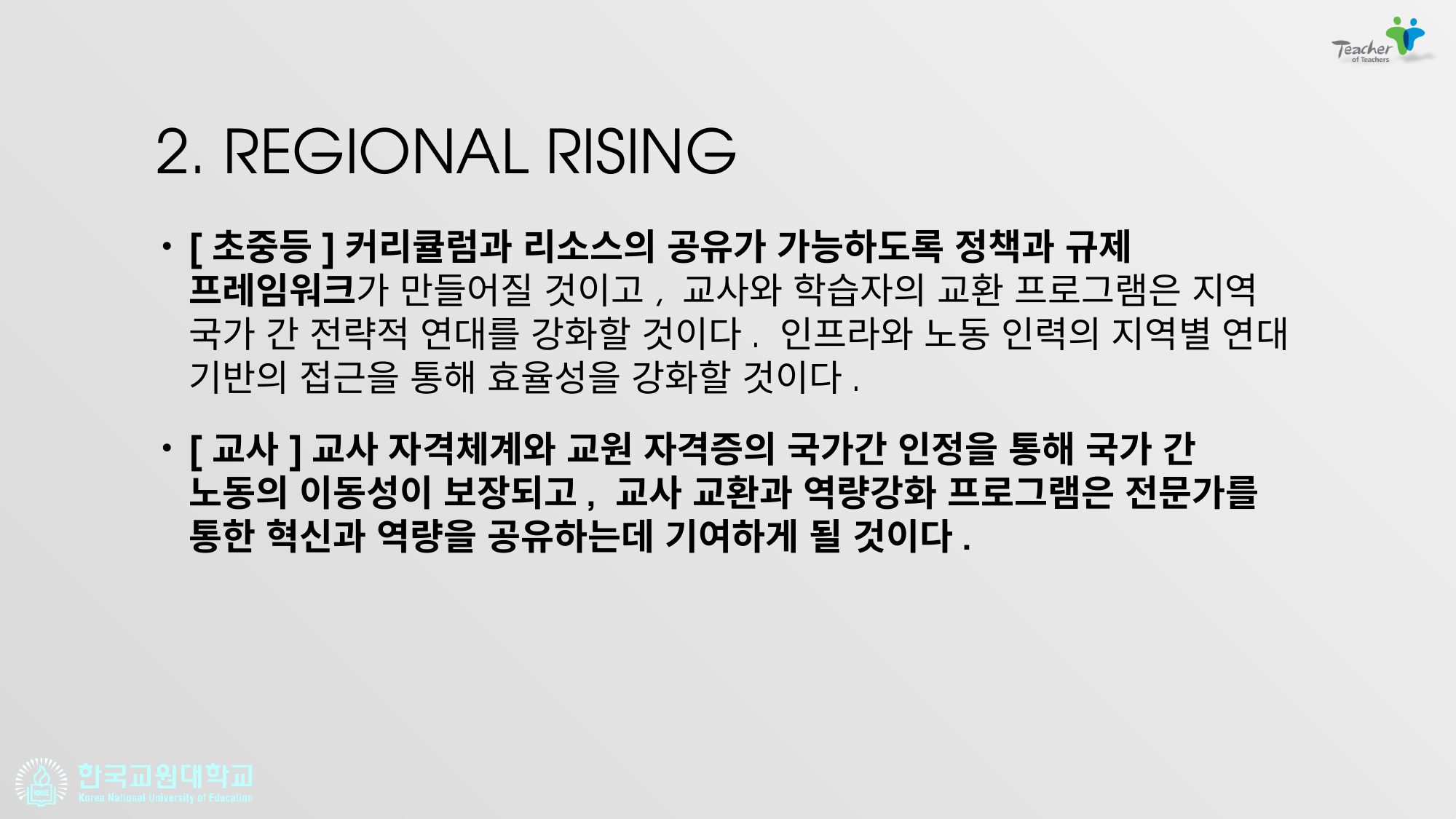

# 2. Regional Rising
[초중등]커리큘럼과 리소스의 공유가 가능하도록 정책과 규제 프레임워크가 만들어질 것이고, 교사와 학습자의 교환 프로그램은 지역 국가 간 전략적 연대를 강화할 것이다. 인프라와 노동 인력의 지역별 연대 기반의 접근을 통해 효율성을 강화할 것이다.
[교사]교사 자격체계와 교원 자격증의 국가간 인정을 통해 국가 간 노동의 이동성이 보장되고, 교사 교환과 역량강화 프로그램은 전문가를 통한 혁신과 역량을 공유하는데 기여하게 될 것이다.